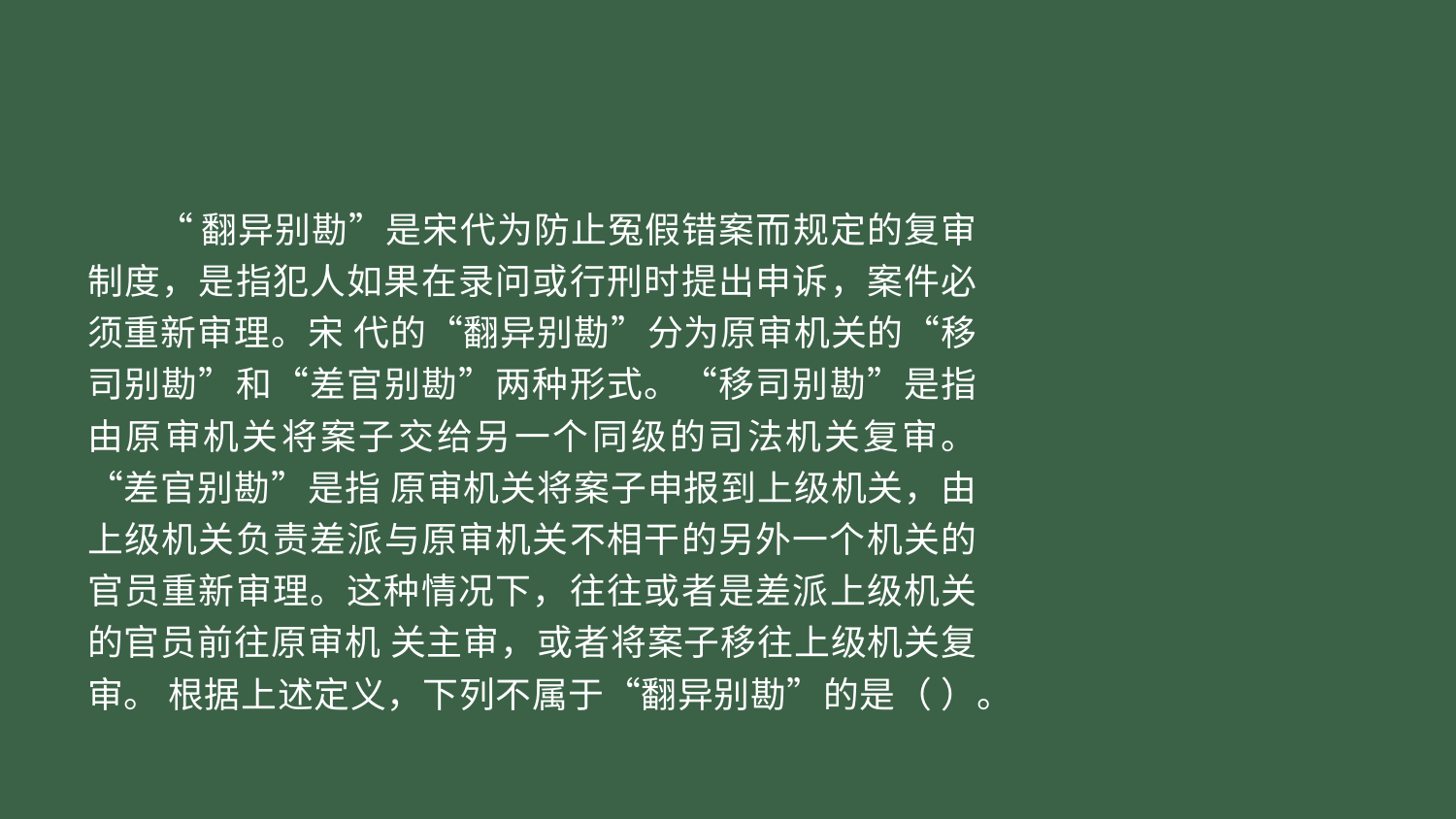

#
“翻异别勘”是宋代为防止冤假错案而规定的复审制度，是指犯人如果在录问或行刑时提出申诉，案件必须重新审理。宋 代的“翻异别勘”分为原审机关的“移司别勘”和“差官别勘”两种形式。“移司别勘”是指由原审机关将案子交给另一个同级的司法机关复审。“差官别勘”是指 原审机关将案子申报到上级机关，由上级机关负责差派与原审机关不相干的另外一个机关的官员重新审理。这种情况下，往往或者是差派上级机关的官员前往原审机 关主审，或者将案子移往上级机关复审。 根据上述定义，下列不属于“翻异别勘”的是（ ）。